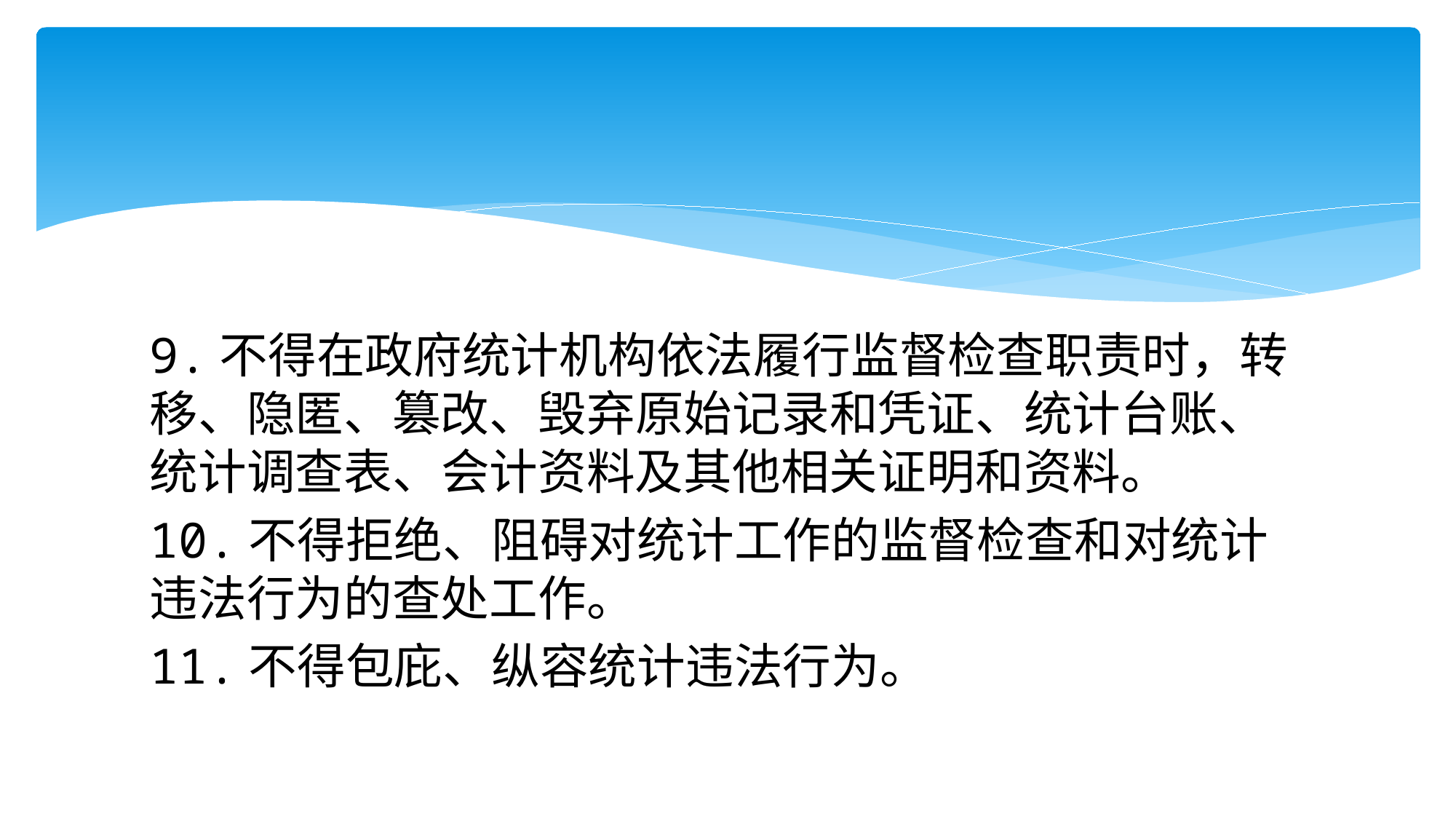

9.不得在政府统计机构依法履行监督检查职责时，转移、隐匿、篡改、毁弃原始记录和凭证、统计台账、统计调查表、会计资料及其他相关证明和资料。
10.不得拒绝、阻碍对统计工作的监督检查和对统计违法行为的查处工作。
11.不得包庇、纵容统计违法行为。